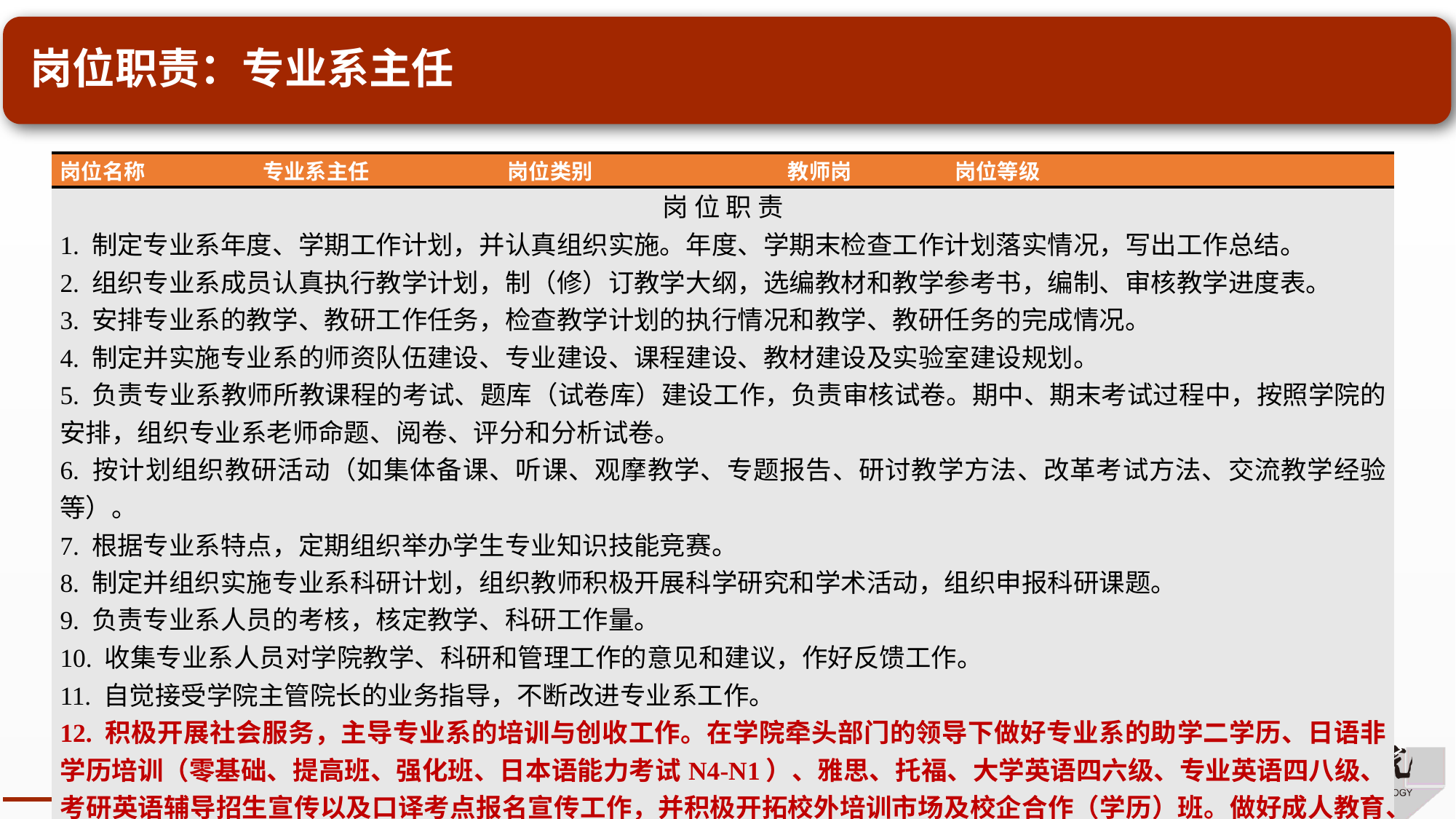

# 岗位职责：专业系主任
| 岗位名称 | 专业系主任 | 岗位类别 | 教师岗 | 岗位等级 |  |
| --- | --- | --- | --- | --- | --- |
| 岗 位 职 责 1. 制定专业系年度、学期工作计划，并认真组织实施。年度、学期末检查工作计划落实情况，写出工作总结。 2. 组织专业系成员认真执行教学计划，制（修）订教学大纲，选编教材和教学参考书，编制、审核教学进度表。 3. 安排专业系的教学、教研工作任务，检查教学计划的执行情况和教学、教研任务的完成情况。 4. 制定并实施专业系的师资队伍建设、专业建设、课程建设、教材建设及实验室建设规划。 5. 负责专业系教师所教课程的考试、题库（试卷库）建设工作，负责审核试卷。期中、期末考试过程中，按照学院的安排，组织专业系老师命题、阅卷、评分和分析试卷。 6. 按计划组织教研活动（如集体备课、听课、观摩教学、专题报告、研讨教学方法、改革考试方法、交流教学经验等）。 7. 根据专业系特点，定期组织举办学生专业知识技能竞赛。 8. 制定并组织实施专业系科研计划，组织教师积极开展科学研究和学术活动，组织申报科研课题。 9. 负责专业系人员的考核，核定教学、科研工作量。 10. 收集专业系人员对学院教学、科研和管理工作的意见和建议，作好反馈工作。 11. 自觉接受学院主管院长的业务指导，不断改进专业系工作。 12. 积极开展社会服务，主导专业系的培训与创收工作。在学院牵头部门的领导下做好专业系的助学二学历、日语非学历培训（零基础、提高班、强化班、日本语能力考试N4-N1）、雅思、托福、大学英语四六级、专业英语四八级、考研英语辅导招生宣传以及口译考点报名宣传工作，并积极开拓校外培训市场及校企合作（学历）班。做好成人教育、助学二学历、非学历培训的日常教学运行、教学质量监控、培养方案制（修）定和课程建设工作。 13. 完成学院规定的教学和科研工作量。 14. 完成学院交办的其它工作。 |  |  |  |  |  |